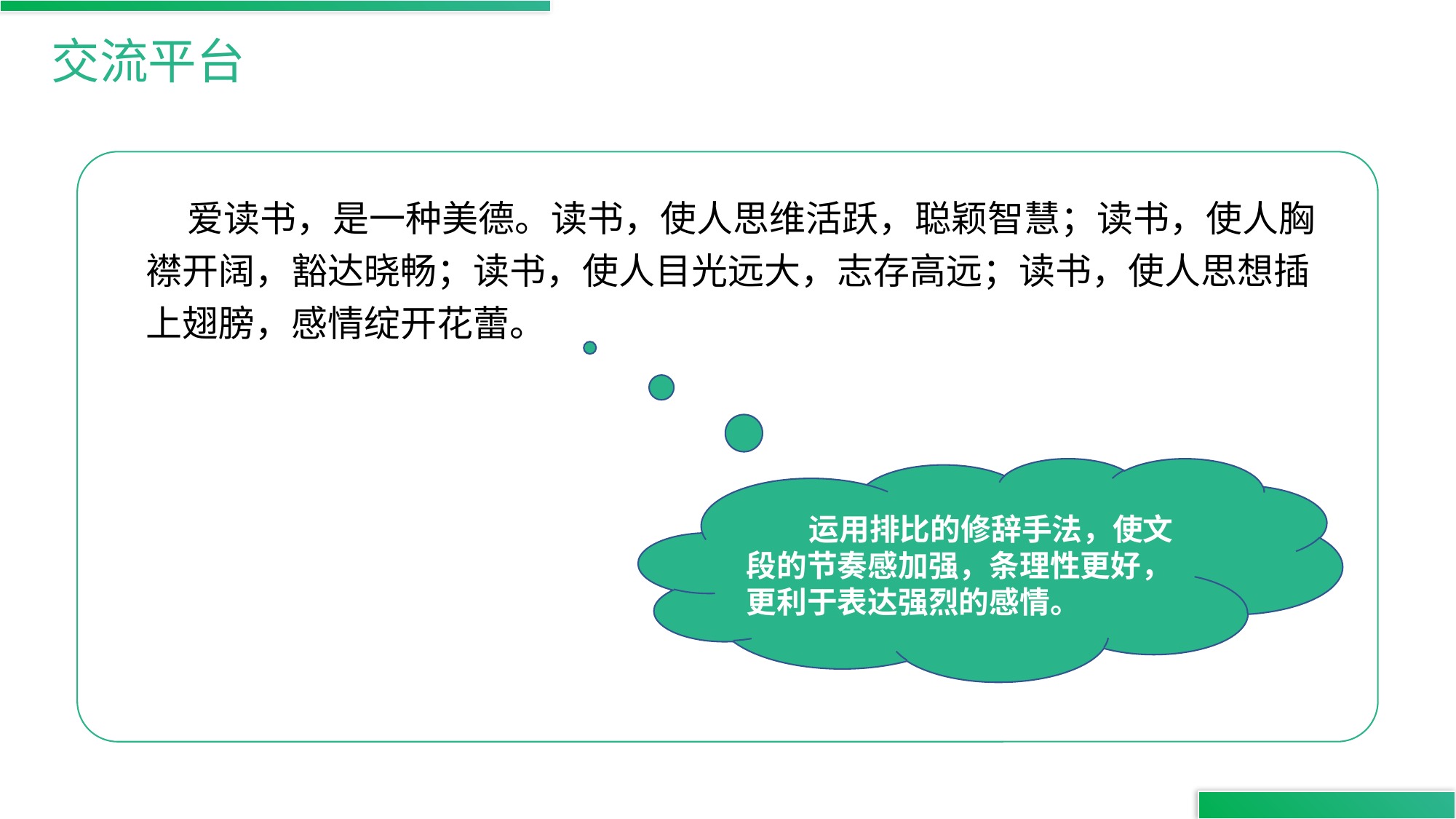

交流平台
    爱读书，是一种美德。读书，使人思维活跃，聪颖智慧；读书，使人胸襟开阔，豁达晓畅；读书，使人目光远大，志存高远；读书，使人思想插上翅膀，感情绽开花蕾。
        运用排比的修辞手法，使文段的节奏感加强，条理性更好，更利于表达强烈的感情。